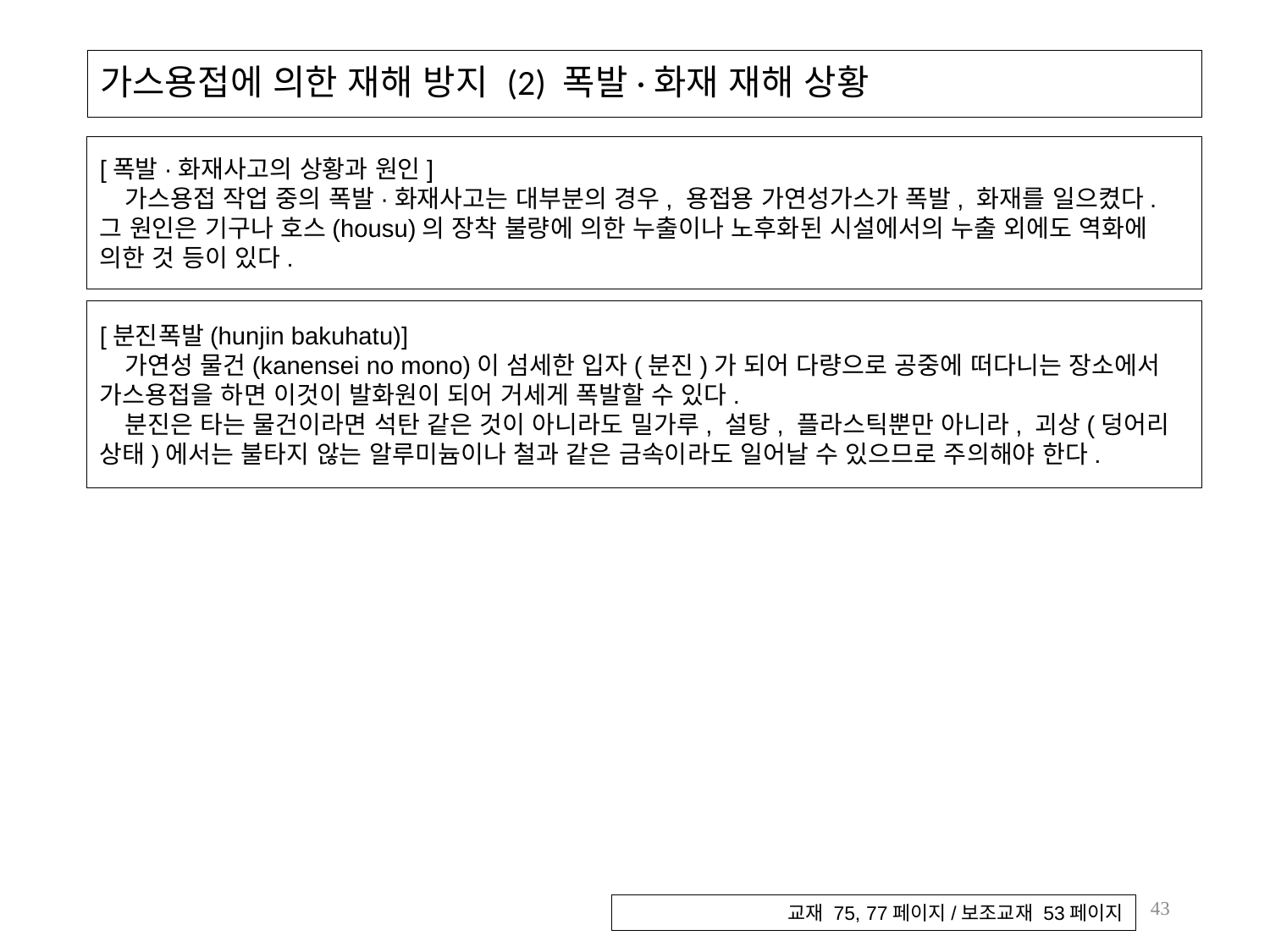

# 가스용접에 의한 재해 방지 (2) 폭발·화재 재해 상황
[폭발·화재사고의 상황과 원인]
가스용접 작업 중의 폭발·화재사고는 대부분의 경우, 용접용 가연성가스가 폭발, 화재를 일으켰다. 그 원인은 기구나 호스(housu)의 장착 불량에 의한 누출이나 노후화된 시설에서의 누출 외에도 역화에 의한 것 등이 있다.
[분진폭발(hunjin bakuhatu)]
가연성 물건(kanensei no mono)이 섬세한 입자(분진)가 되어 다량으로 공중에 떠다니는 장소에서 가스용접을 하면 이것이 발화원이 되어 거세게 폭발할 수 있다.
분진은 타는 물건이라면 석탄 같은 것이 아니라도 밀가루, 설탕, 플라스틱뿐만 아니라, 괴상(덩어리 상태)에서는 불타지 않는 알루미늄이나 철과 같은 금속이라도 일어날 수 있으므로 주의해야 한다.
43
교재 75, 77페이지/보조교재 53페이지